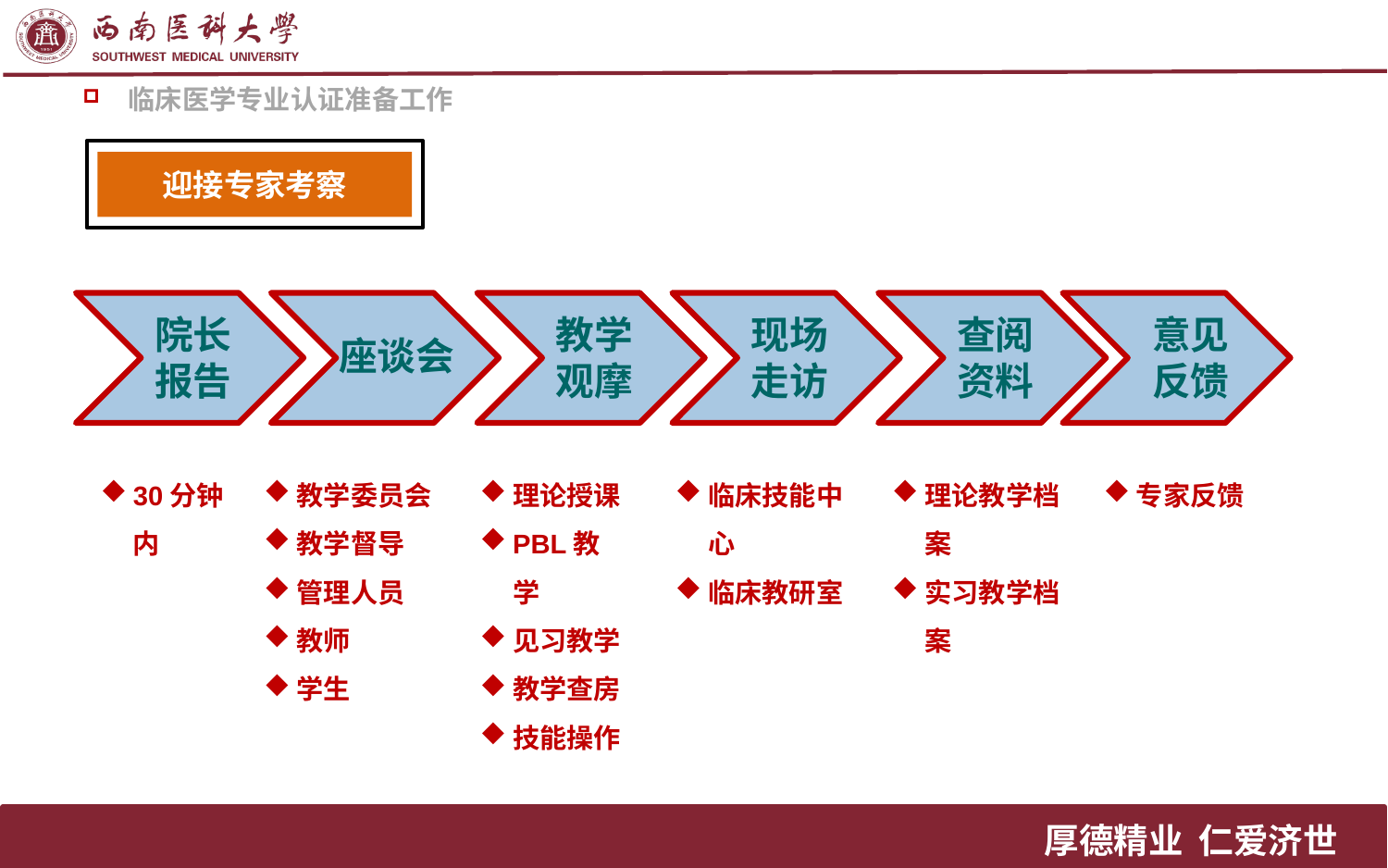

临床医学专业认证准备工作

迎接专家考察

院长
报告
教学观摩
现场走访
查阅资料
意见反馈
座谈会
教学委员会
教学督导
管理人员
教师
学生
临床技能中心
临床教研室
理论教学档案
实习教学档案
30分钟内
理论授课
PBL教学
见习教学
教学查房
技能操作
专家反馈